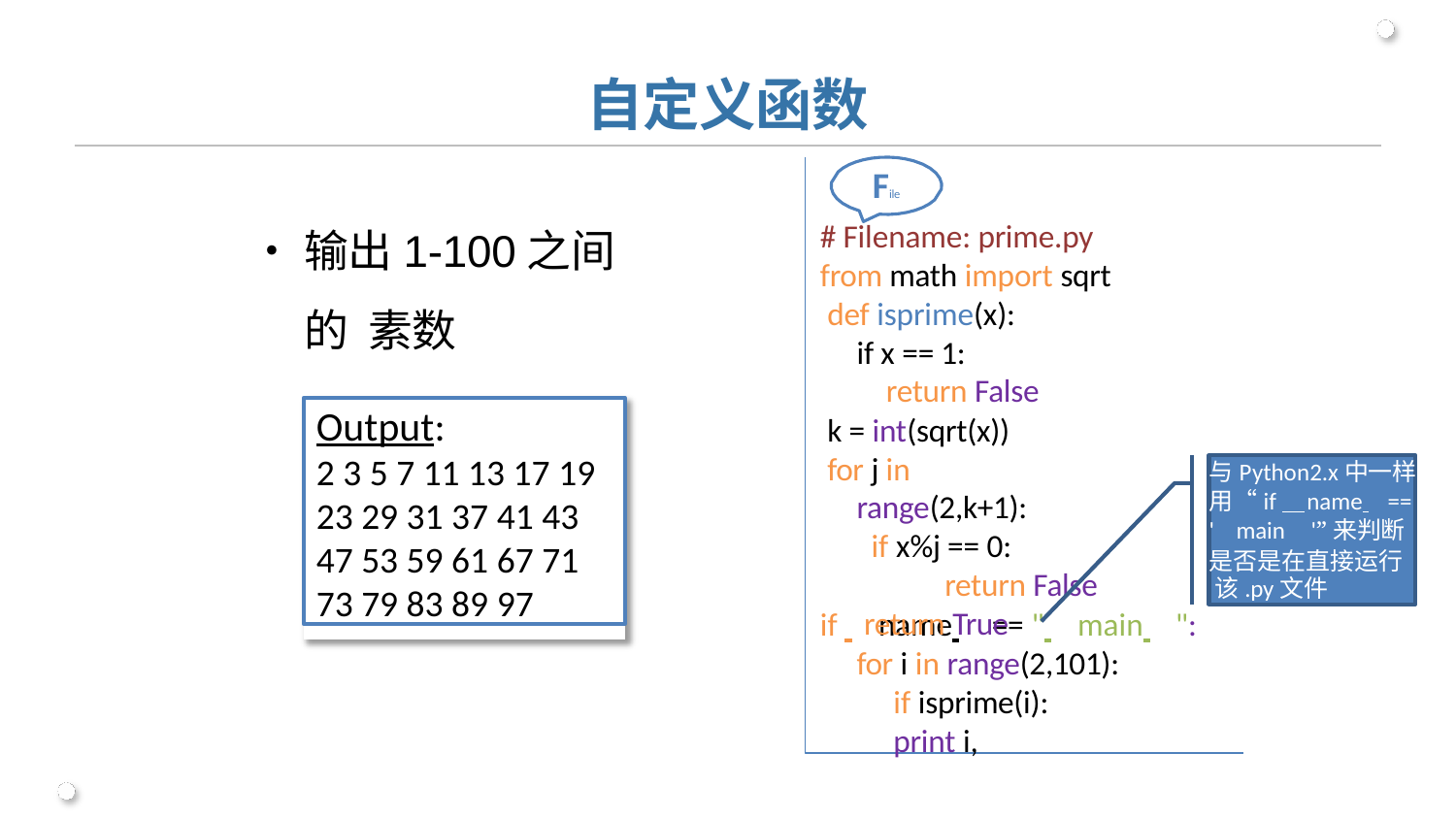

# 自定义函数

File
# Filename: prime.py  from math import sqrt  def isprime(x):
if x == 1:  return False
k = int(sqrt(x))
for j in range(2,k+1):
if x%j == 0:
return False  return True
•	输出1-100之间的  素数

Output:
2 3 5 7 11 13 17 19
23 29 31 37 41 43
47 53 59 61 67 71
73 79 83 89 97

与Python2.x中一样，

用“if     name 	==
'    main    '”来判断
是否是在直接运行  该.py文件
if  	name 	== " 	main 	":
for i in range(2,101):  if isprime(i):
print i,